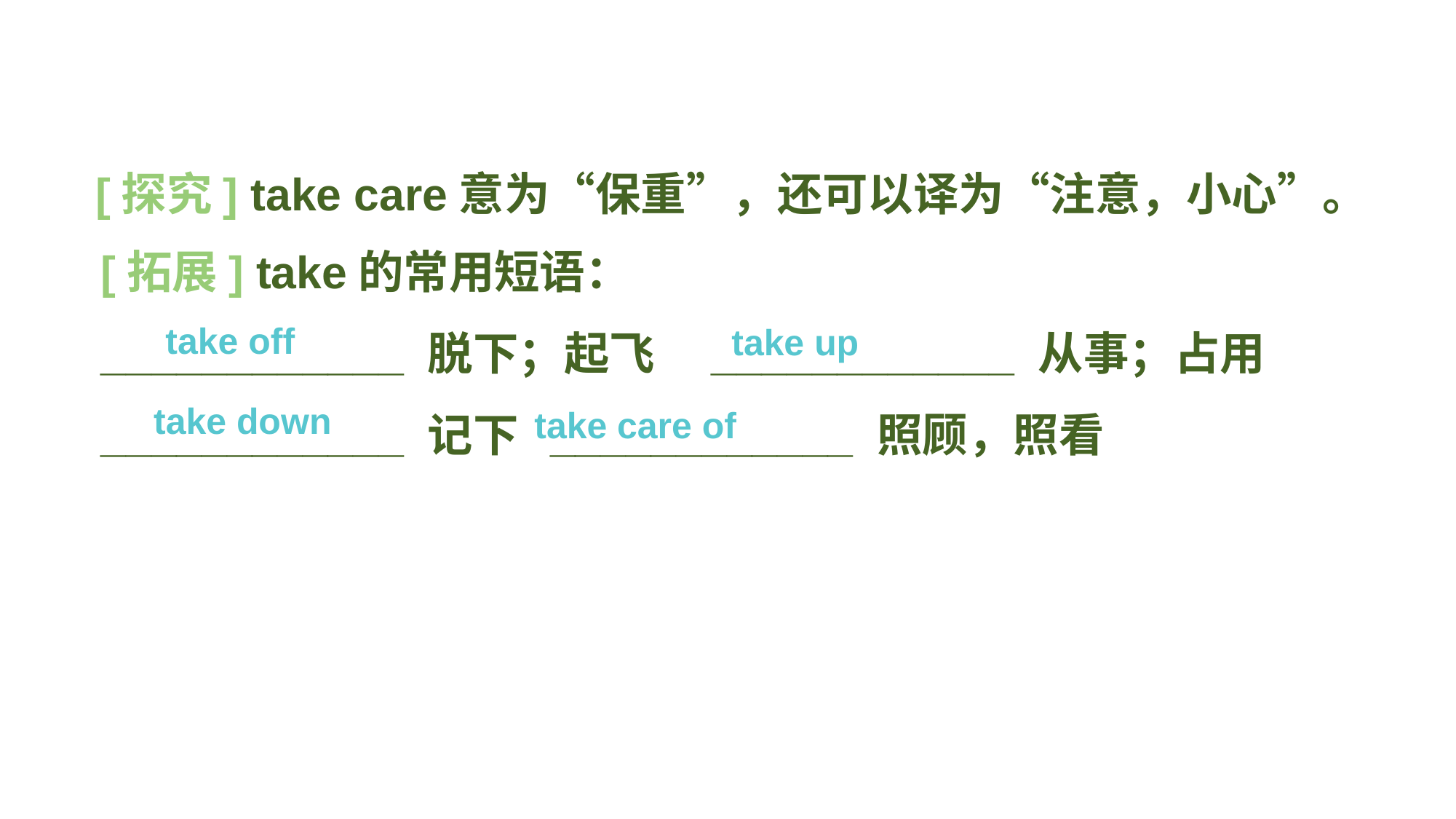

[探究] take care意为“保重”，还可以译为“注意，小心”。

[拓展] take的常用短语：
____________ 脱下；起飞　____________ 从事；占用
____________ 记下  ____________ 照顾，照看
take off
take up
take down
take care of